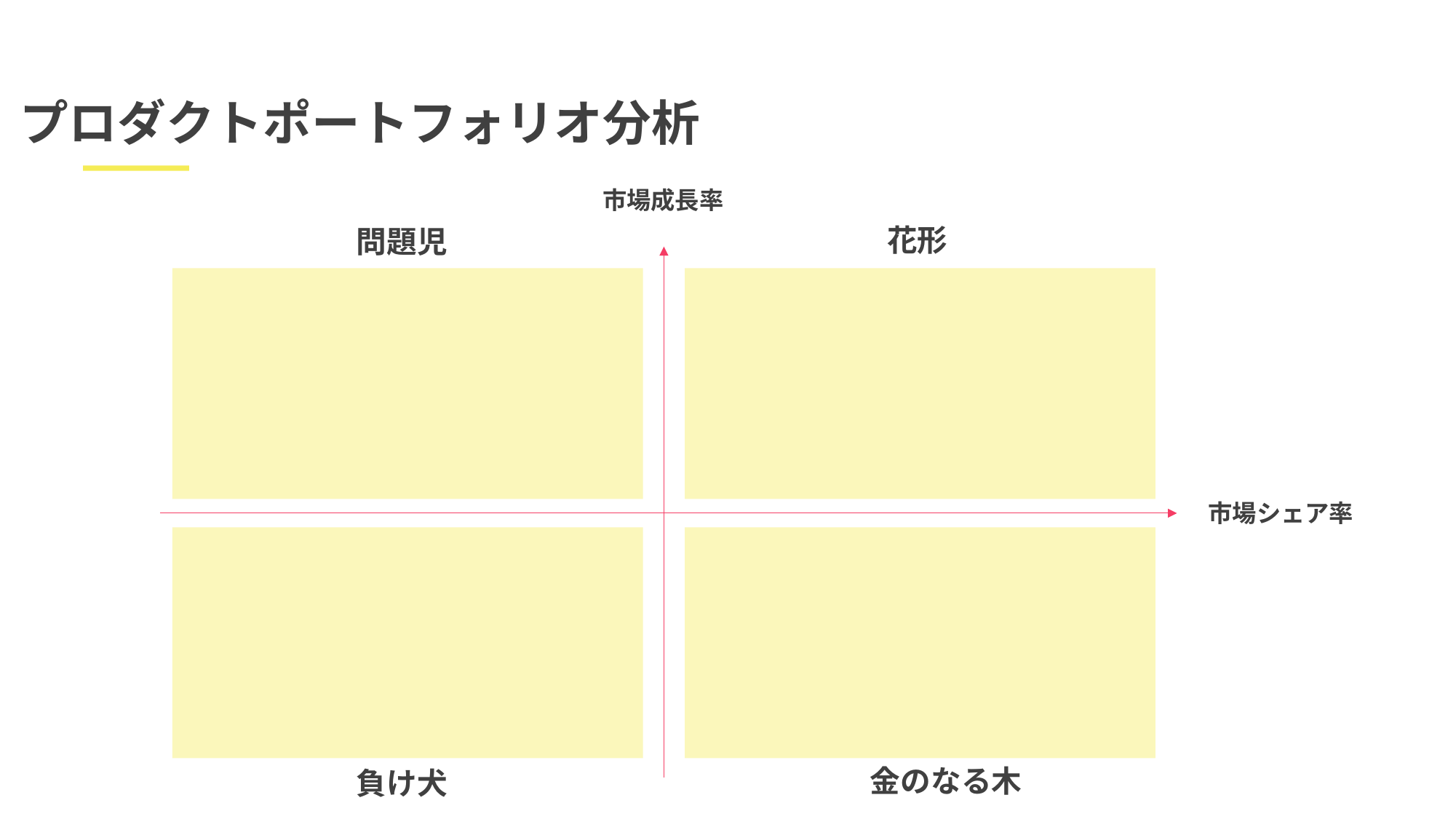

プロダクトポートフォリオ分析

市場成長率
花形
問題児

市場シェア率

金のなる木
負け犬